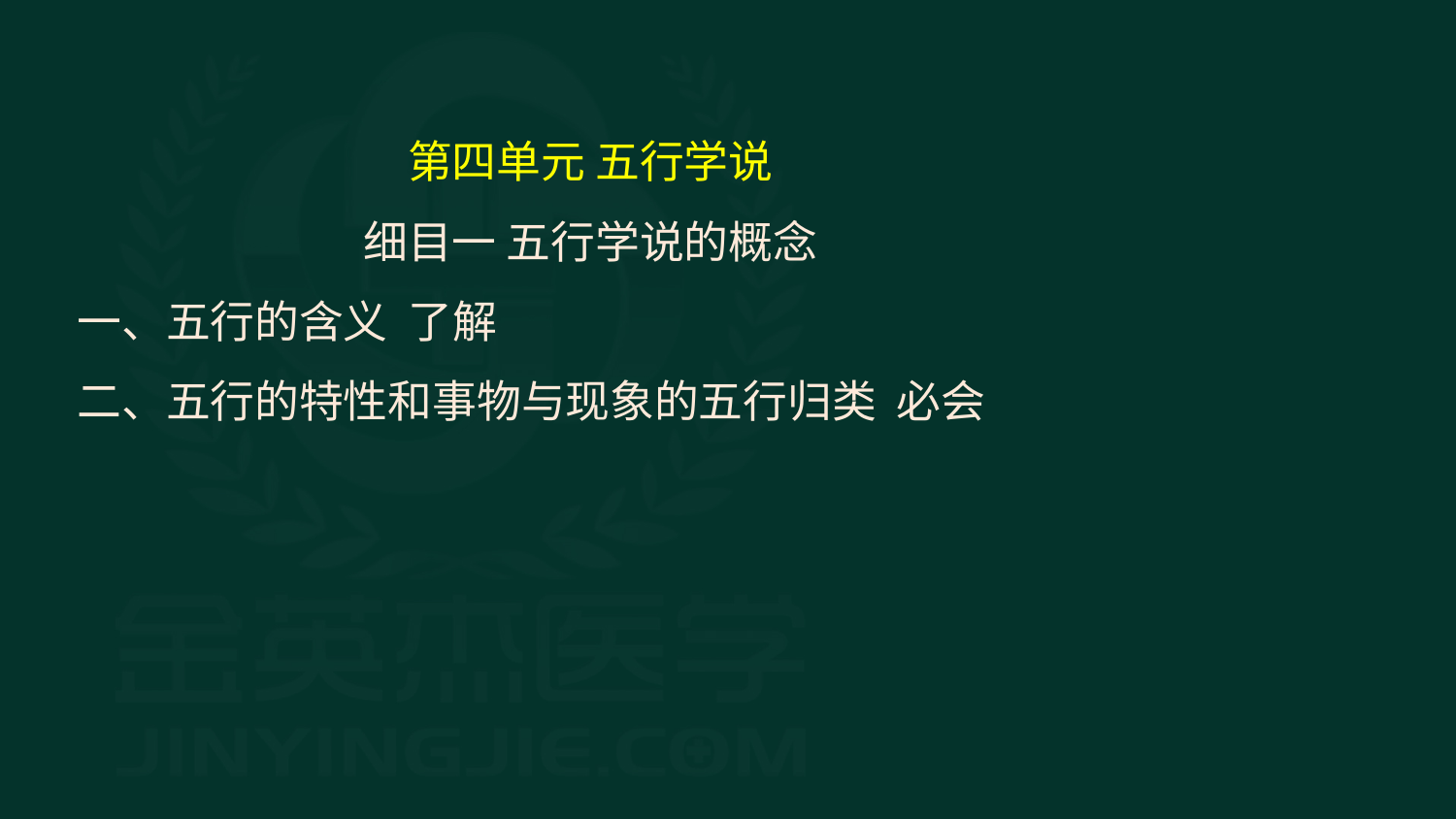

第四单元 五行学说
细目一 五行学说的概念
一、五行的含义  了解
二、五行的特性和事物与现象的五行归类  必会